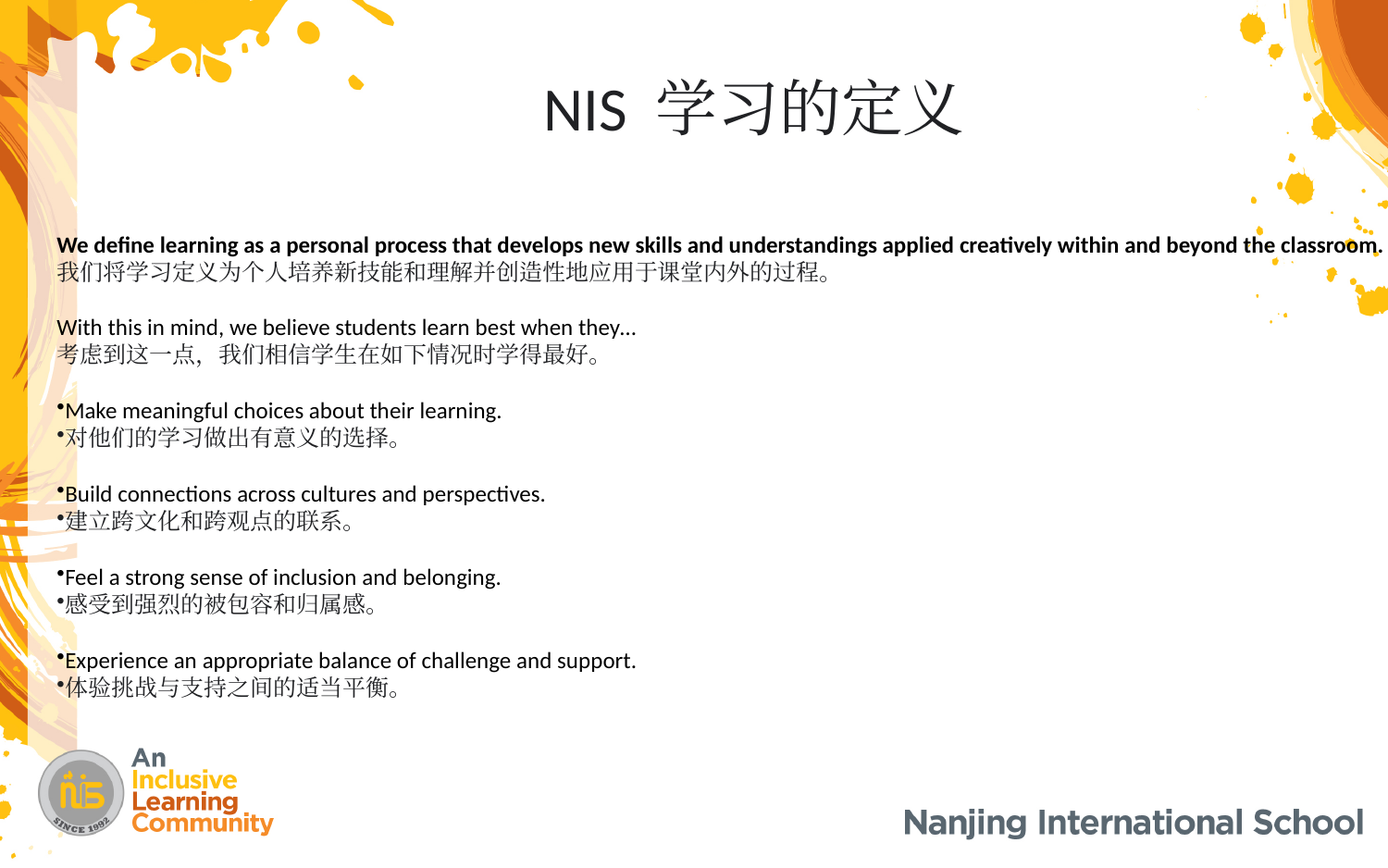

# NIS 学习的定义

We define learning as a personal process that develops new skills and understandings applied creatively within and beyond the classroom.
我们将学习定义为个人培养新技能和理解并创造性地应用于课堂内外的过程。

With this in mind, we believe students learn best when they…
考虑到这一点，我们相信学生在如下情况时学得最好。

Make meaningful choices about their learning.
对他们的学习做出有意义的选择。

Build connections across cultures and perspectives.
建立跨文化和跨观点的联系。

Feel a strong sense of inclusion and belonging.
感受到强烈的被包容和归属感。

Experience an appropriate balance of challenge and support.
体验挑战与支持之间的适当平衡。